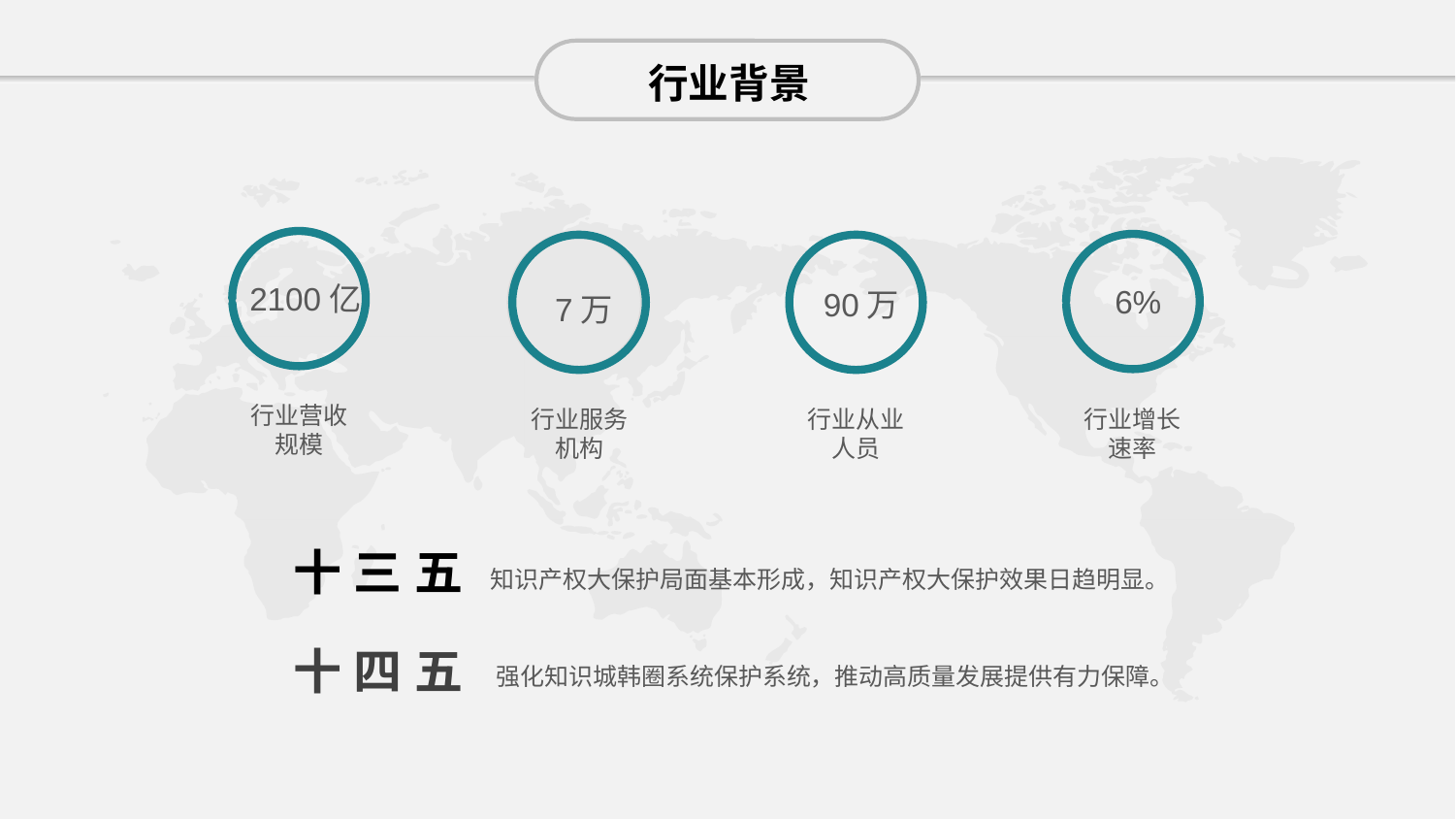

行业背景

2100亿
行业营收规模

6%
行业增长速率

7万
行业服务机构

90万
行业从业人员
十三五
知识产权大保护局面基本形成，知识产权大保护效果日趋明显。
十四五
强化知识城韩圈系统保护系统，推动高质量发展提供有力保障。